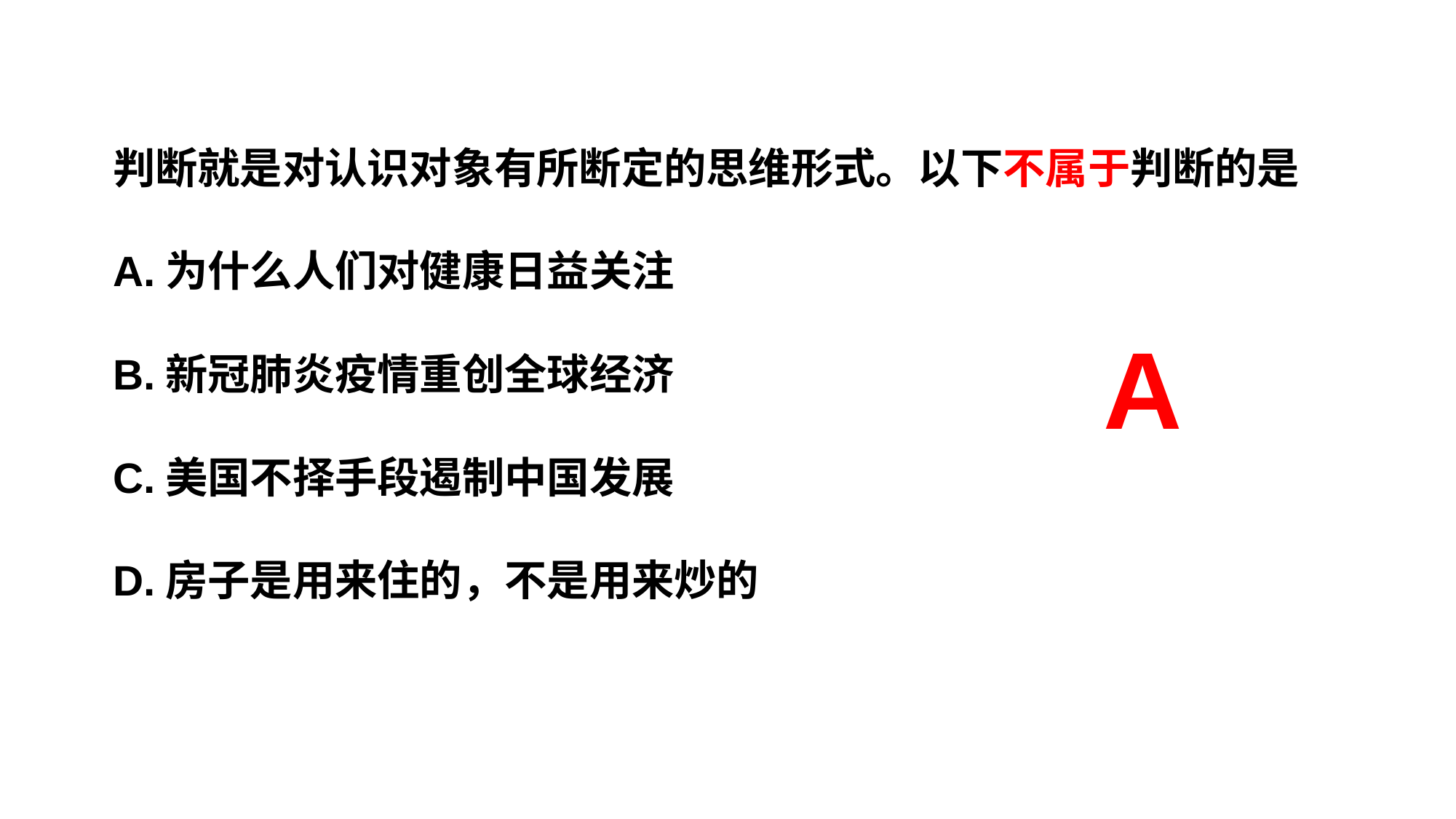

判断就是对认识对象有所断定的思维形式。以下不属于判断的是

A.为什么人们对健康日益关注

B.新冠肺炎疫情重创全球经济

C.美国不择手段遏制中国发展

D.房子是用来住的，不是用来炒的
A